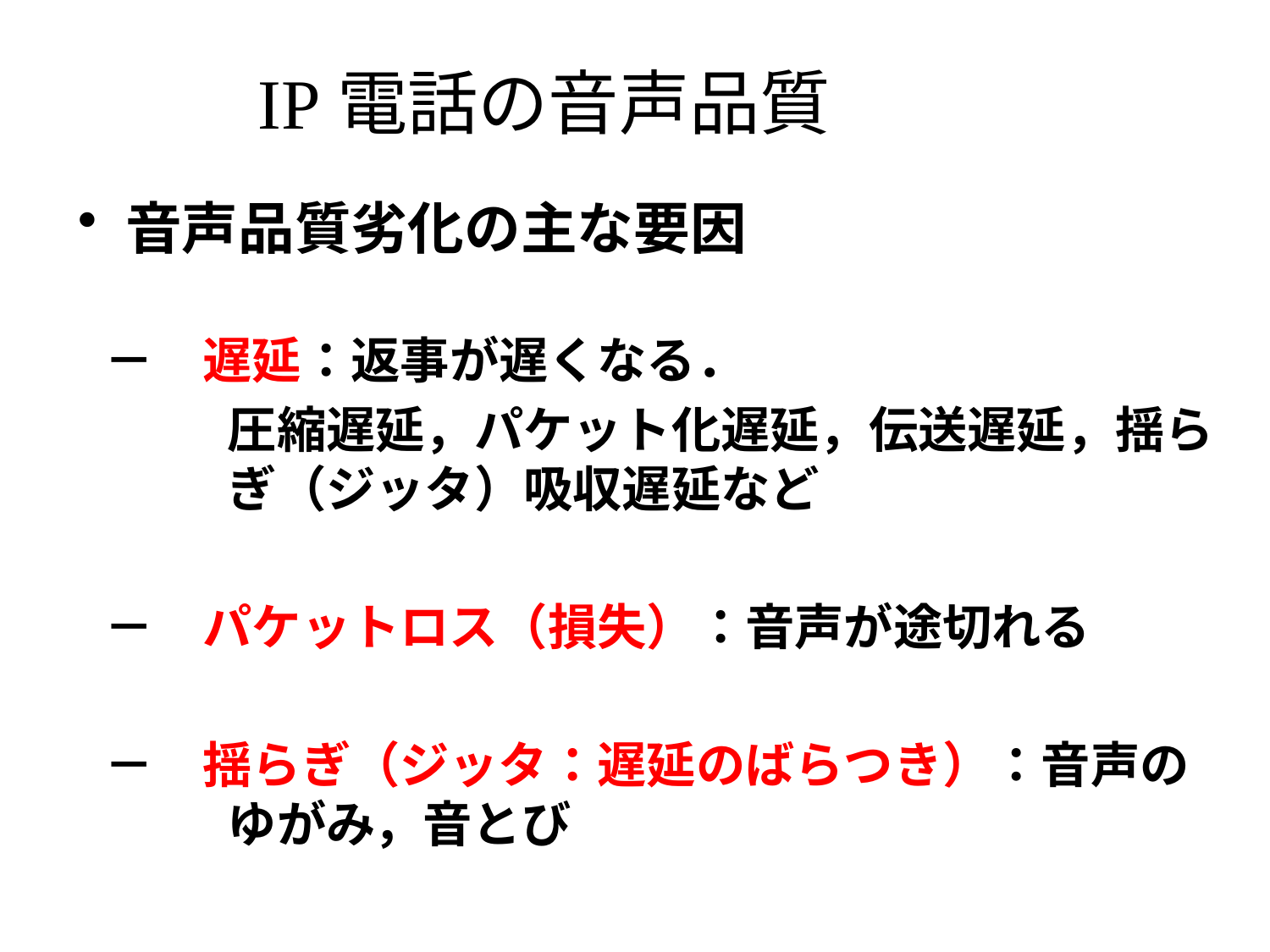

# IP電話の音声品質
音声品質劣化の主な要因

－　遅延：返事が遅くなる．
　圧縮遅延，パケット化遅延，伝送遅延，揺らぎ（ジッタ）吸収遅延など

－　パケットロス（損失）：音声が途切れる

－　揺らぎ（ジッタ：遅延のばらつき）：音声のゆがみ，音とび